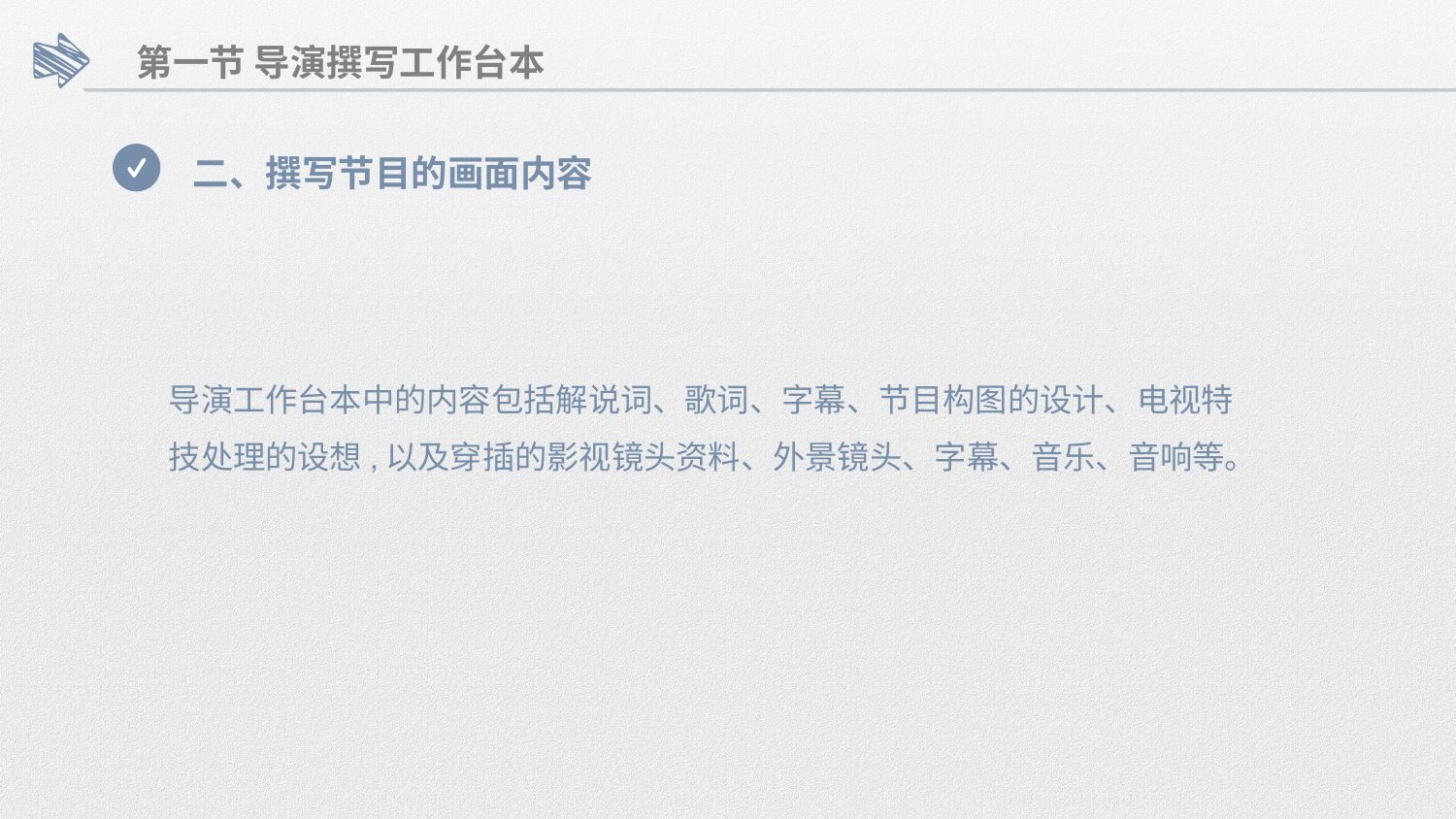

第一节 导演撰写工作台本
二、撰写节目的画面内容

导演工作台本中的内容包括解说词、歌词、字幕、节目构图的设计、电视特
技处理的设想,以及穿插的影视镜头资料、外景镜头、字幕、音乐、音响等。